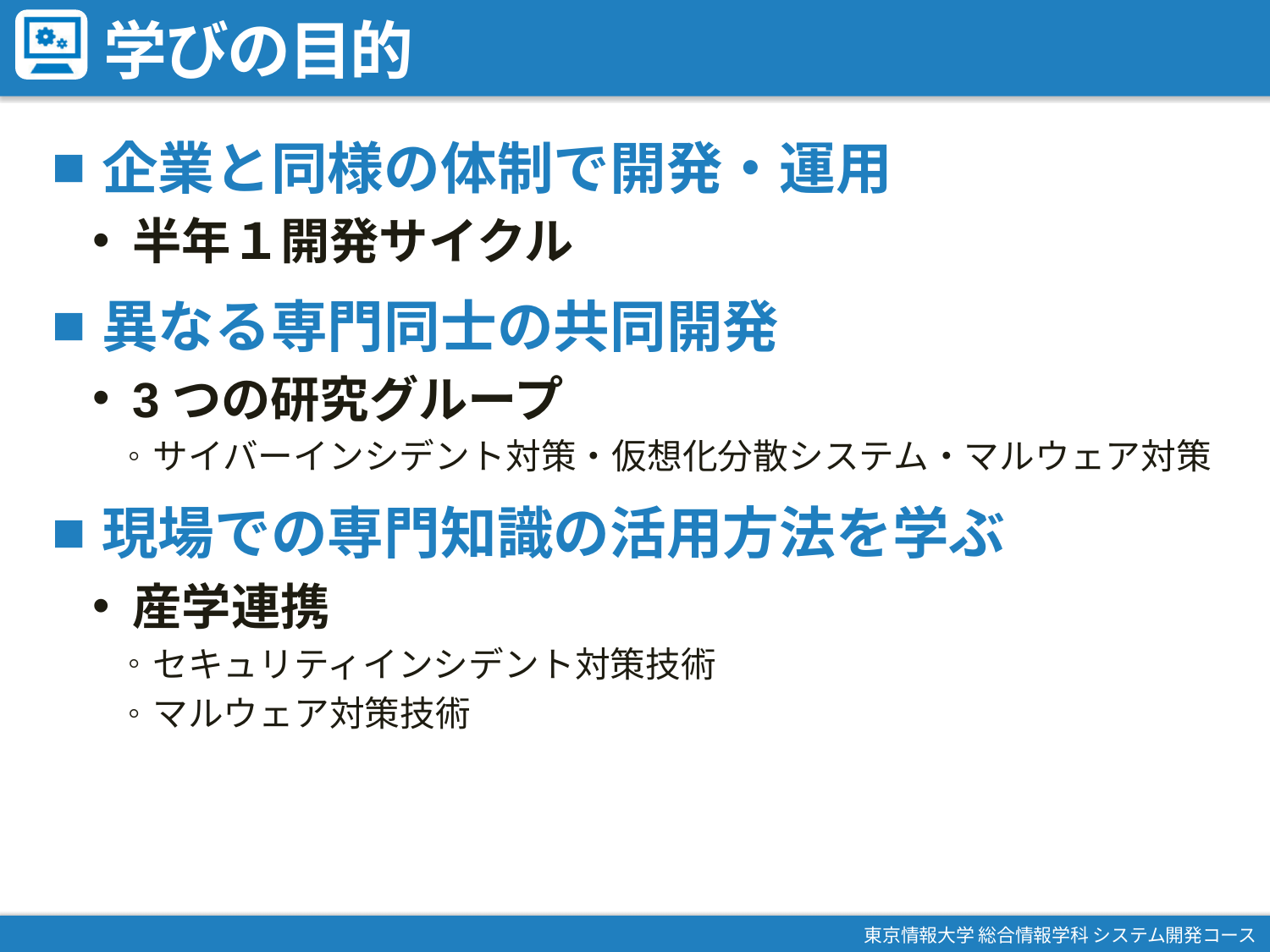

# 学びの目的
企業と同様の体制で開発・運用
半年１開発サイクル
異なる専門同士の共同開発
3つの研究グループ
サイバーインシデント対策・仮想化分散システム・マルウェア対策
現場での専門知識の活用方法を学ぶ
産学連携
セキュリティインシデント対策技術
マルウェア対策技術